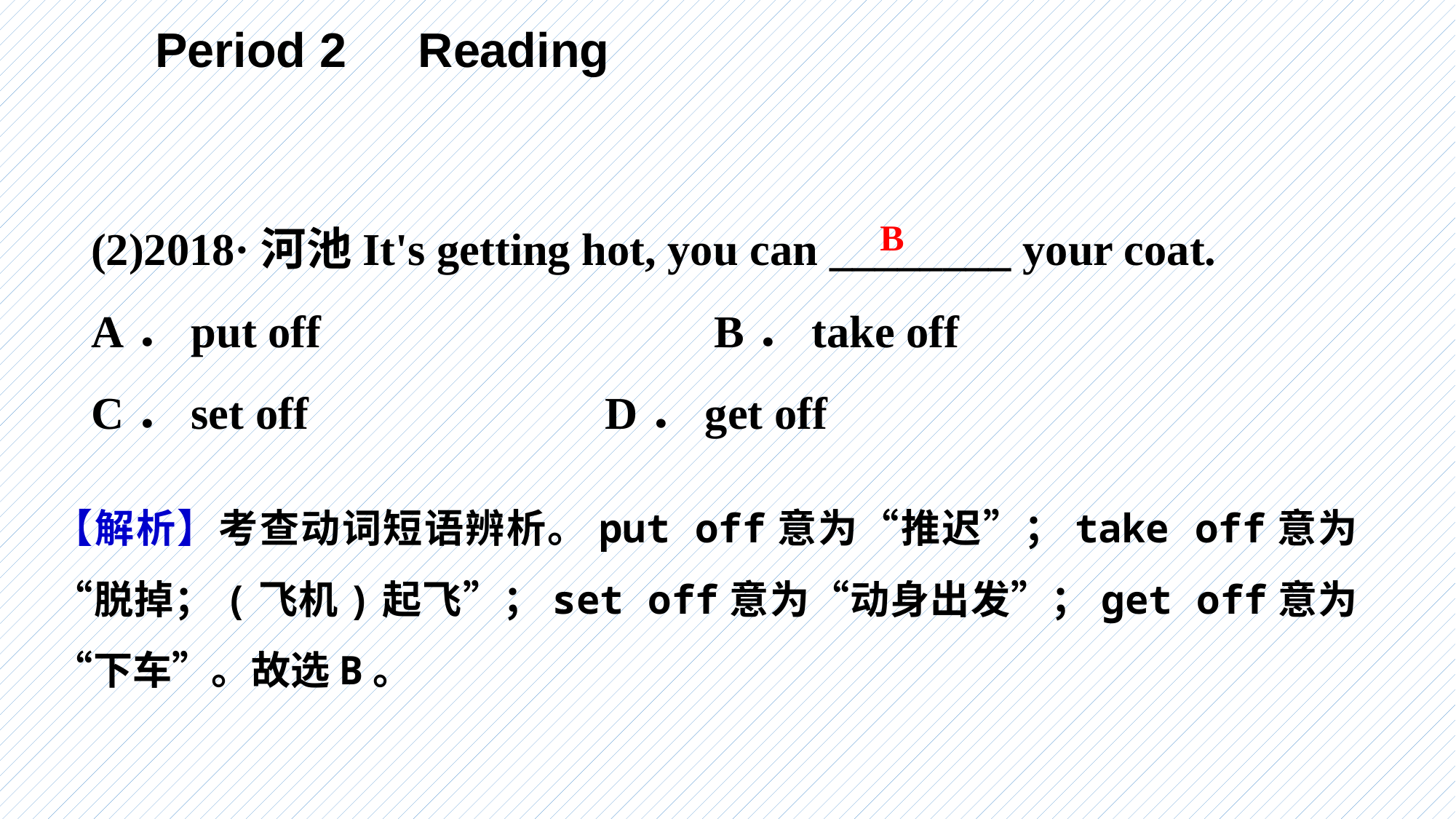

Period 2　Reading
(2)2018·河池It's getting hot, you can ________ your coat.
A．put off　  			B．take off
C．set off　  			D．get off
B
【解析】考查动词短语辨析。put off意为“推迟”；take off意为“脱掉；(飞机)起飞”；set off意为“动身出发”；get off意为“下车”。故选B。